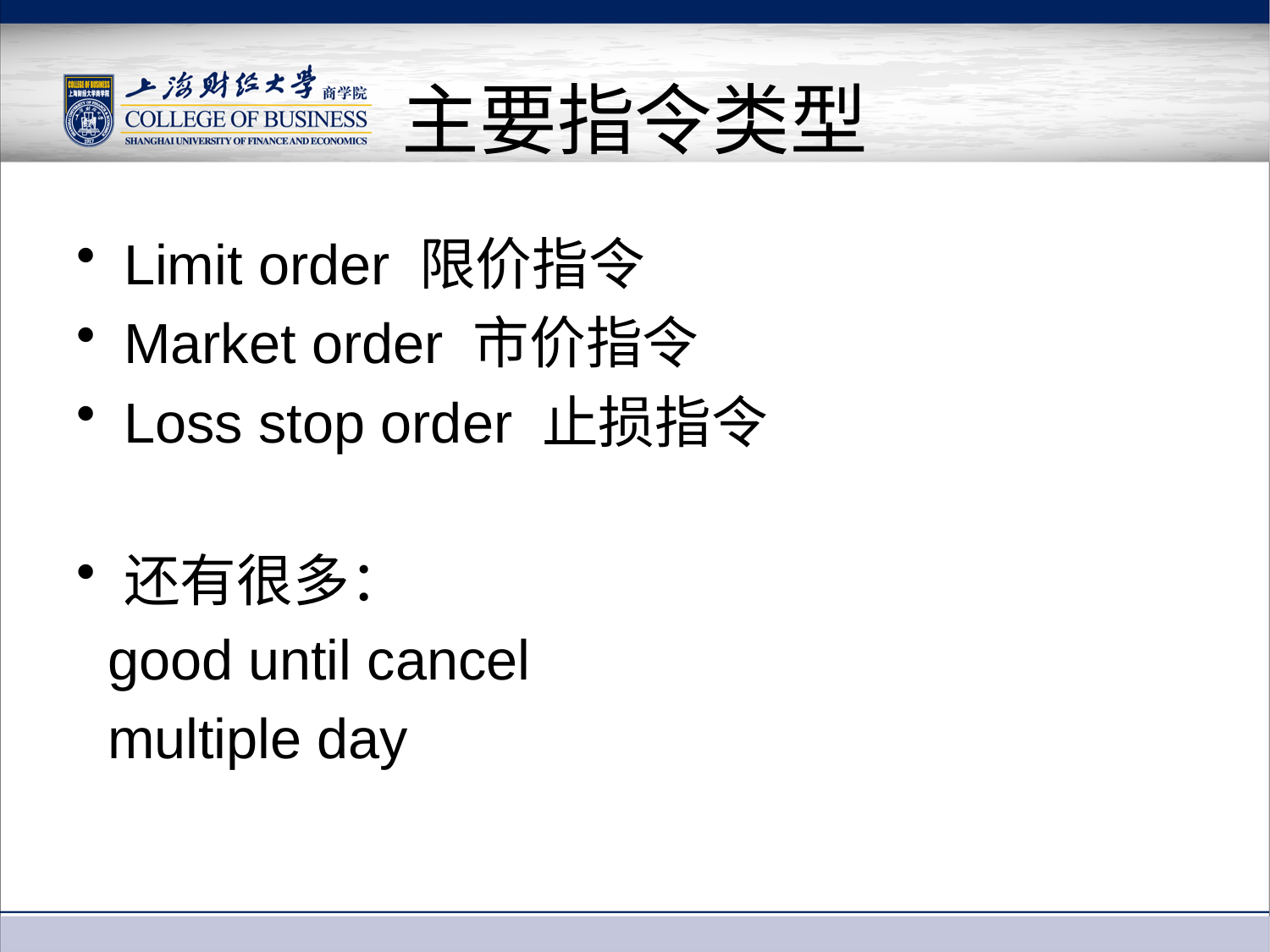

# 主要指令类型
Limit order 限价指令
Market order 市价指令
Loss stop order 止损指令

还有很多：
  good until cancel
  multiple day